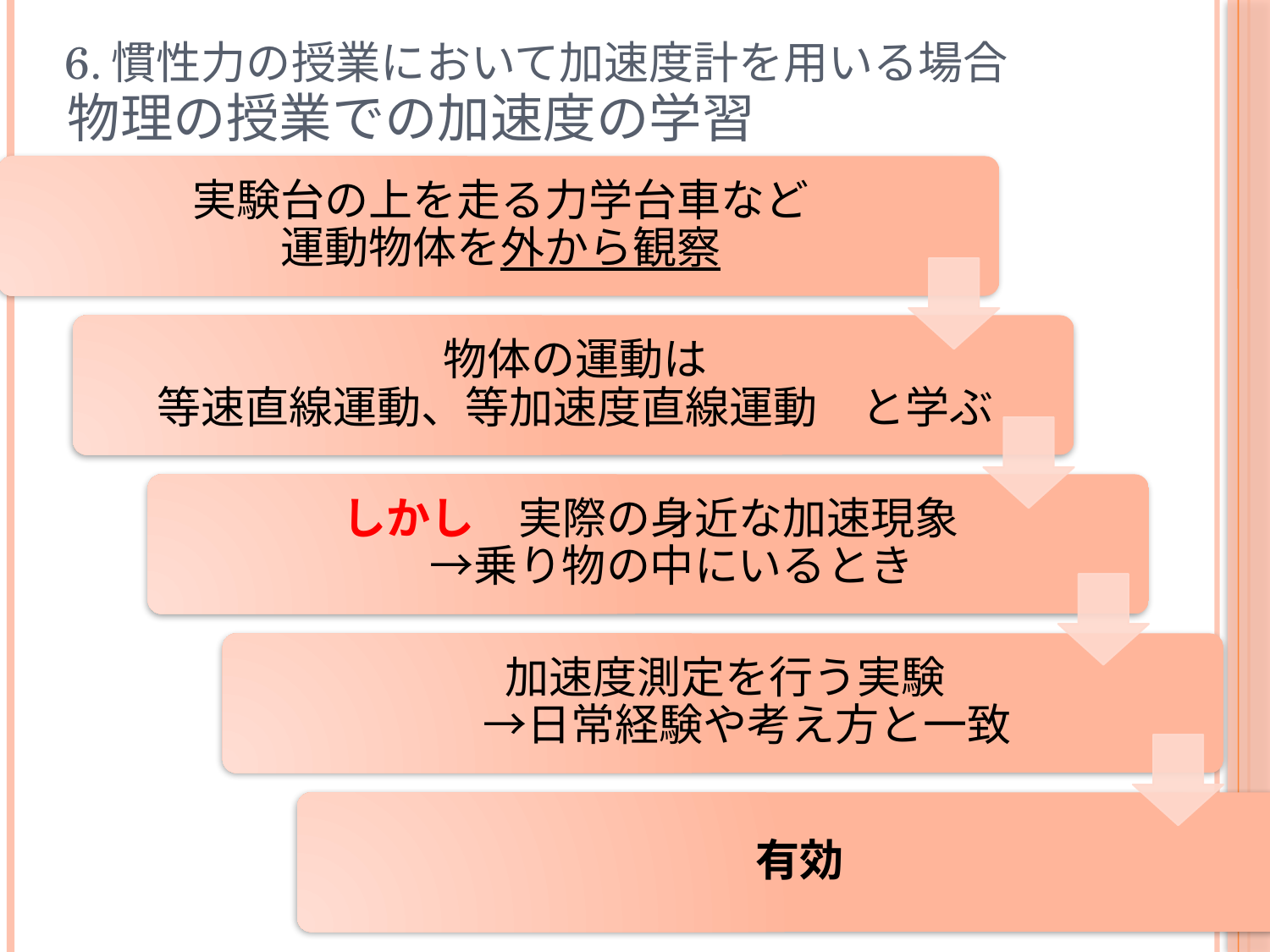

# 6.慣性力の授業において加速度計を用いる場合
物理の授業での加速度の学習
実験台の上を走る力学台車など
運動物体を外から観察
物体の運動は
等速直線運動、等加速度直線運動　と学ぶ
しかし　実際の身近な加速現象
　→乗り物の中にいるとき
加速度測定を行う実験
　→日常経験や考え方と一致
有効